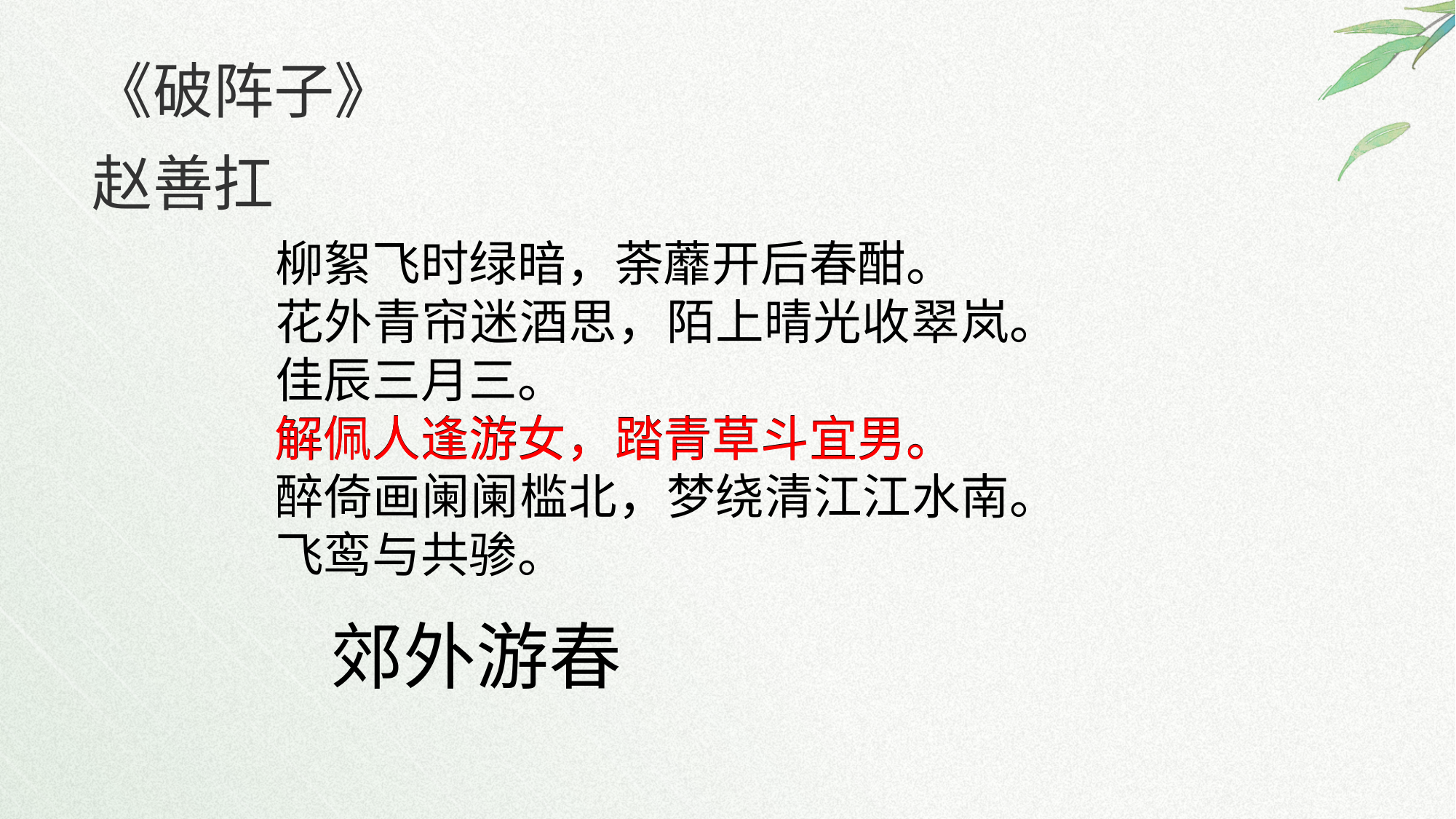

《破阵子》
赵善扛
柳絮飞时绿暗，荼蘼开后春酣。
花外青帘迷酒思，陌上晴光收翠岚。
佳辰三月三。
解佩人逢游女，踏青草斗宜男。
醉倚画阑阑槛北，梦绕清江江水南。
飞鸾与共骖。
解佩人逢游女，踏青草斗宜男。
郊外游春